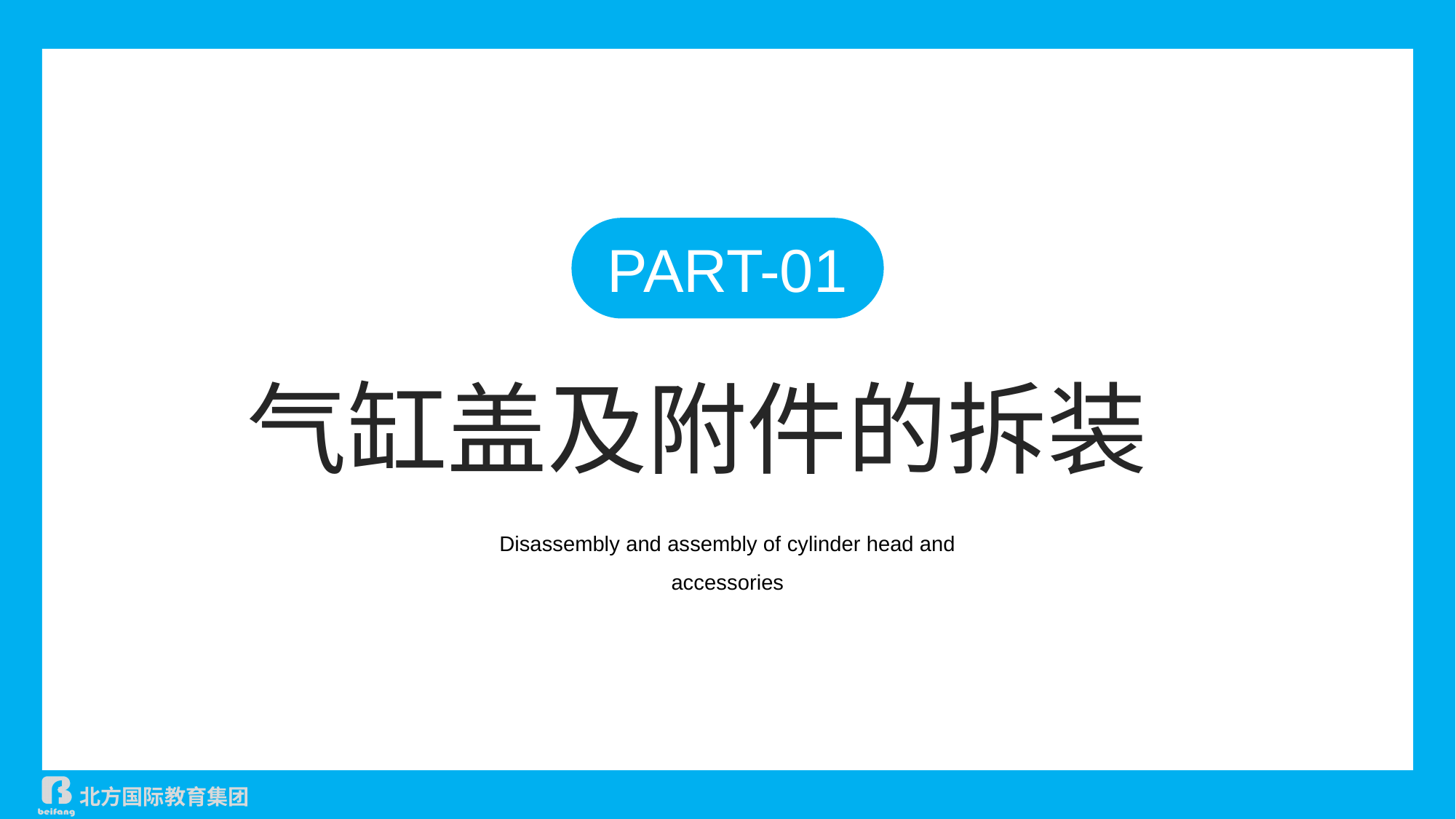

PART-01
气缸盖及附件的拆装
Disassembly and assembly of cylinder head and accessories